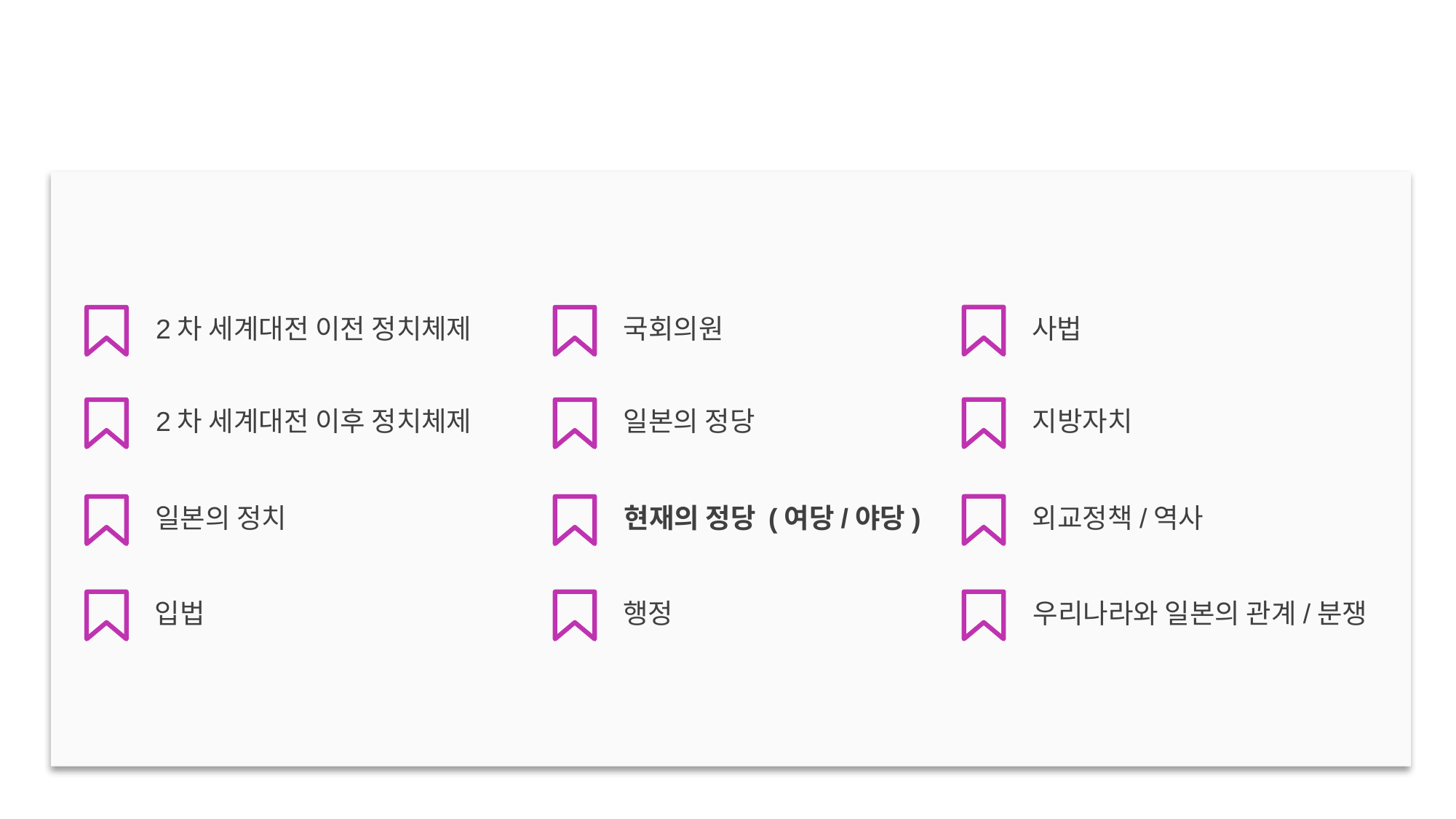

Index

사법
2차 세계대전 이전 정치체제
국회의원

지방자치
2차 세계대전 이후 정치체제
일본의 정당

외교정책/역사
일본의 정치
현재의 정당 (여당/야당)

입법
행정
우리나라와 일본의 관계/분쟁